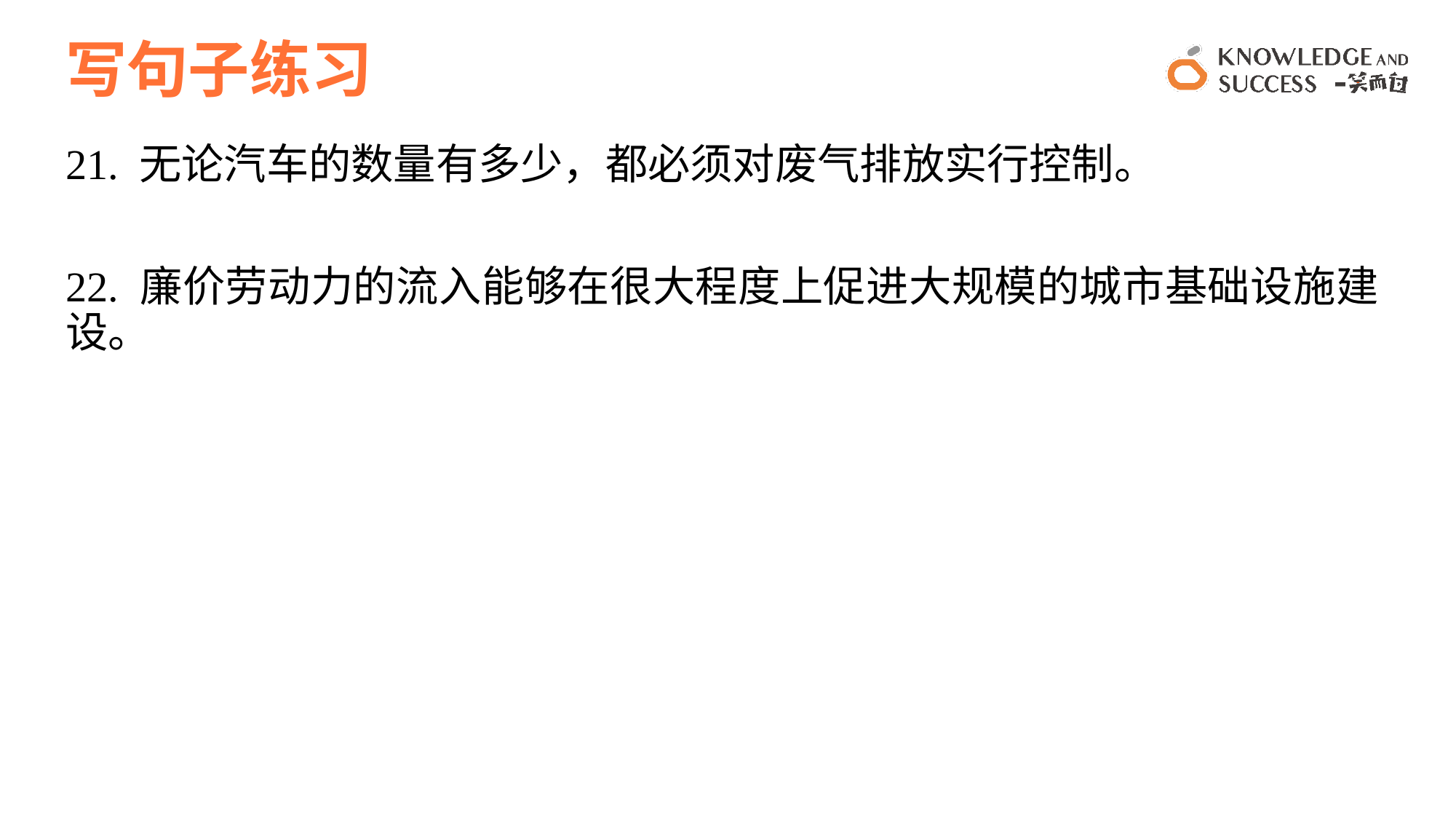

# 写句子练习
21. 无论汽车的数量有多少，都必须对废气排放实行控制。

22. 廉价劳动力的流入能够在很大程度上促进大规模的城市基础设施建设。

15